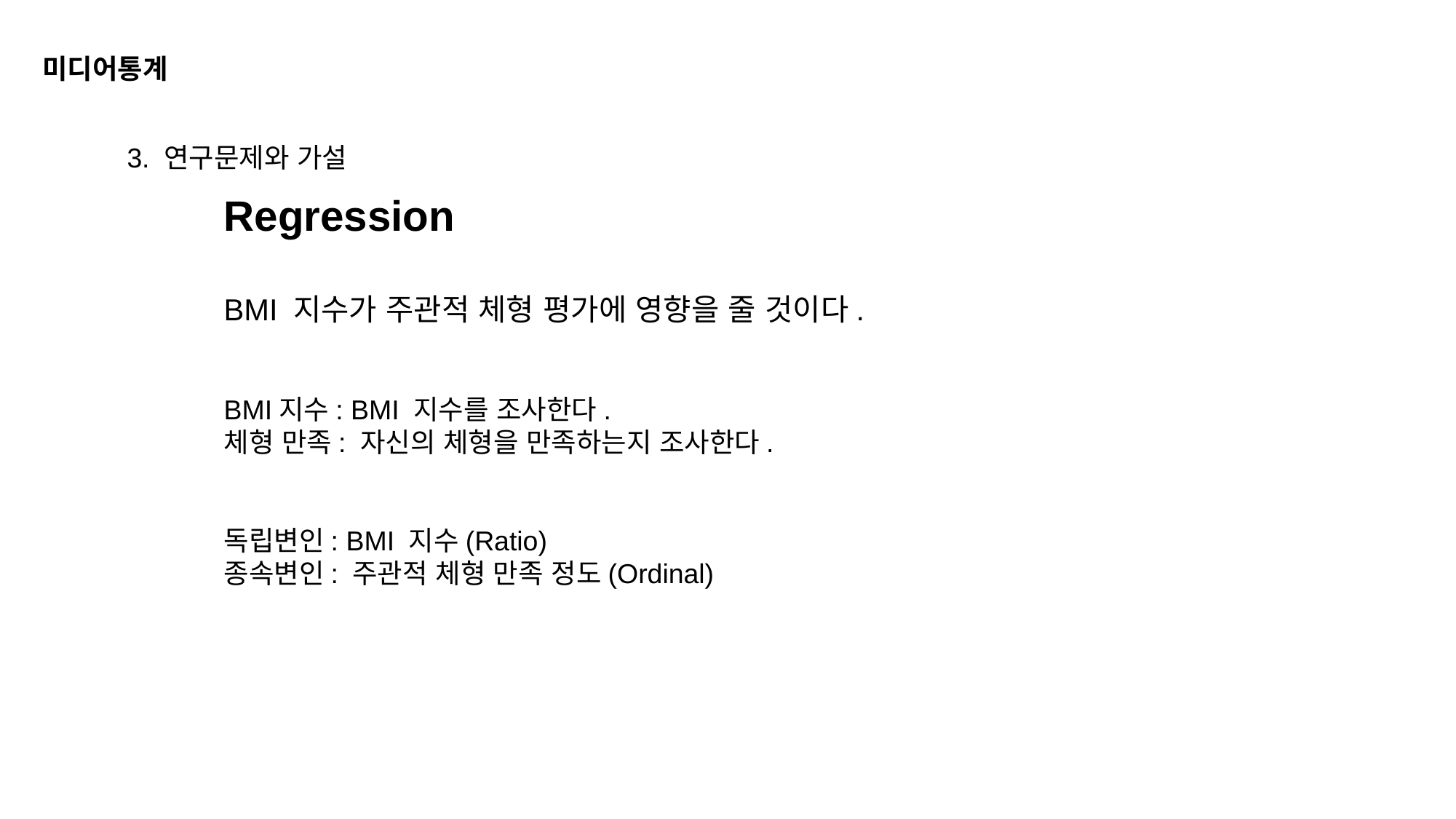

미디어통계
3. 연구문제와 가설
Regression

BMI 지수가 주관적 체형 평가에 영향을 줄 것이다.

BMI지수: BMI 지수를 조사한다.
체형 만족: 자신의 체형을 만족하는지 조사한다.

독립변인: BMI 지수(Ratio)
종속변인: 주관적 체형 만족 정도(Ordinal)